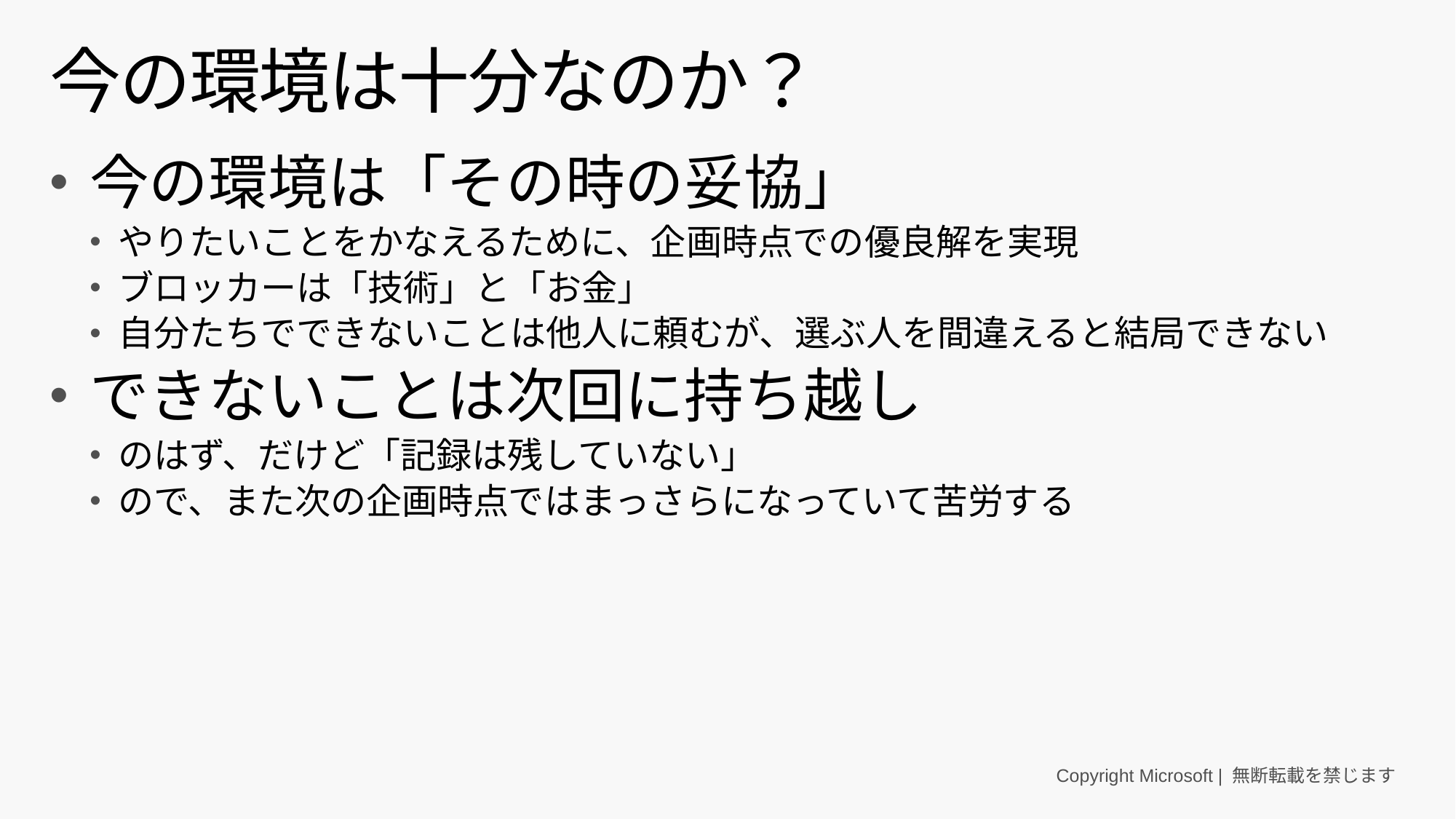

# 今の環境は十分なのか？
今の環境は「その時の妥協」
やりたいことをかなえるために、企画時点での優良解を実現
ブロッカーは「技術」と「お金」
自分たちでできないことは他人に頼むが、選ぶ人を間違えると結局できない
できないことは次回に持ち越し
のはず、だけど「記録は残していない」
ので、また次の企画時点ではまっさらになっていて苦労する